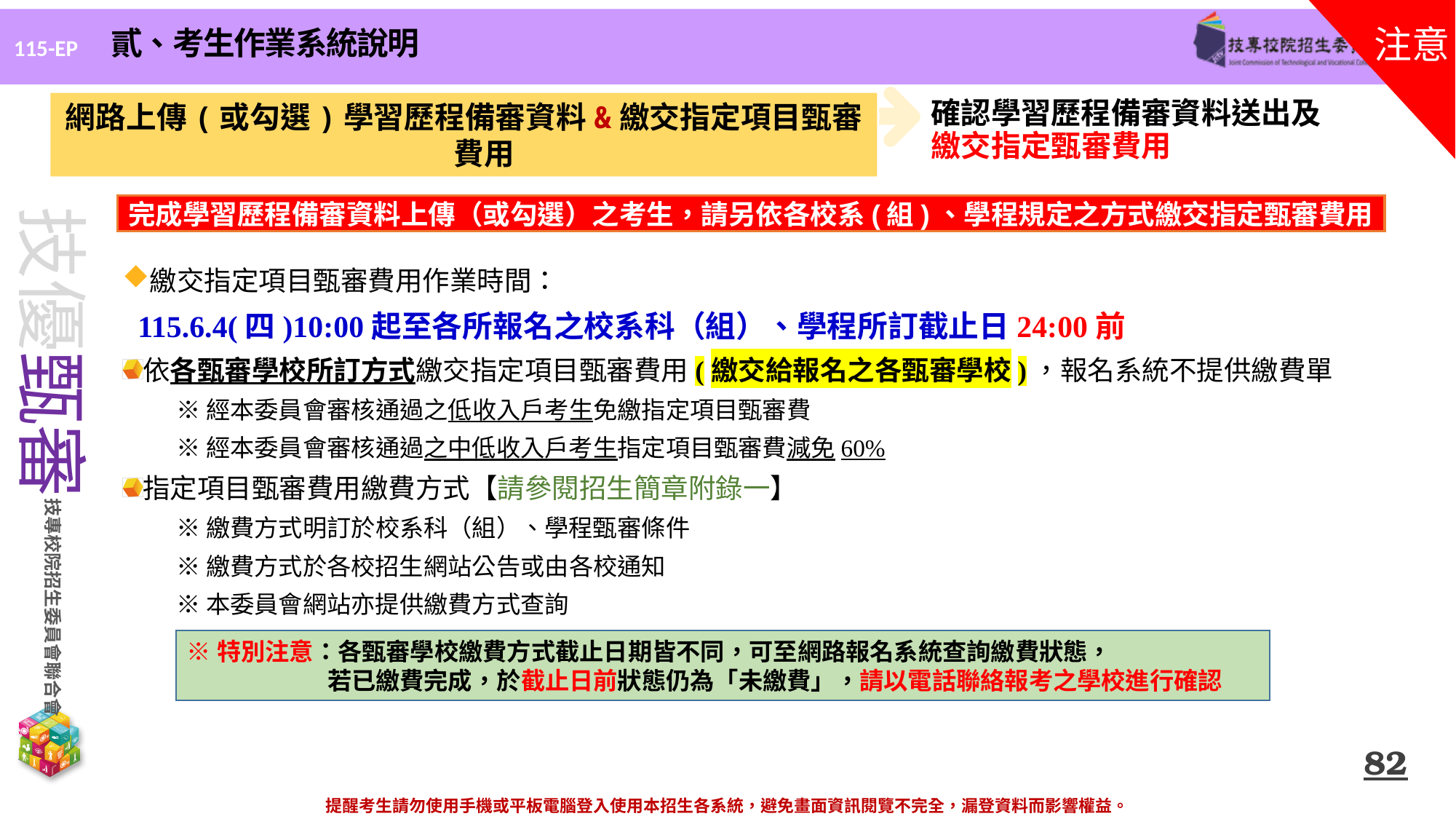

貳、考生作業系統說明
注意

網路上傳(或勾選)學習歷程備審資料&繳交指定項目甄審費用
確認學習歷程備審資料送出及
繳交指定甄審費用
完成學習歷程備審資料上傳（或勾選）之考生，請另依各校系(組)、學程規定之方式繳交指定甄審費用
繳交指定項目甄審費用作業時間：
  115.6.4(四)10:00起至各所報名之校系科（組）、學程所訂截止日24:00前
依各甄審學校所訂方式繳交指定項目甄審費用(繳交給報名之各甄審學校)，報名系統不提供繳費單
	※經本委員會審核通過之低收入戶考生免繳指定項目甄審費
	※經本委員會審核通過之中低收入戶考生指定項目甄審費減免60%
指定項目甄審費用繳費方式【請參閱招生簡章附錄一】
	※繳費方式明訂於校系科（組）、學程甄審條件
	※繳費方式於各校招生網站公告或由各校通知
	※本委員會網站亦提供繳費方式查詢
※特別注意：各甄審學校繳費方式截止日期皆不同，可至網路報名系統查詢繳費狀態，
                  若已繳費完成，於截止日前狀態仍為「未繳費」，請以電話聯絡報考之學校進行確認